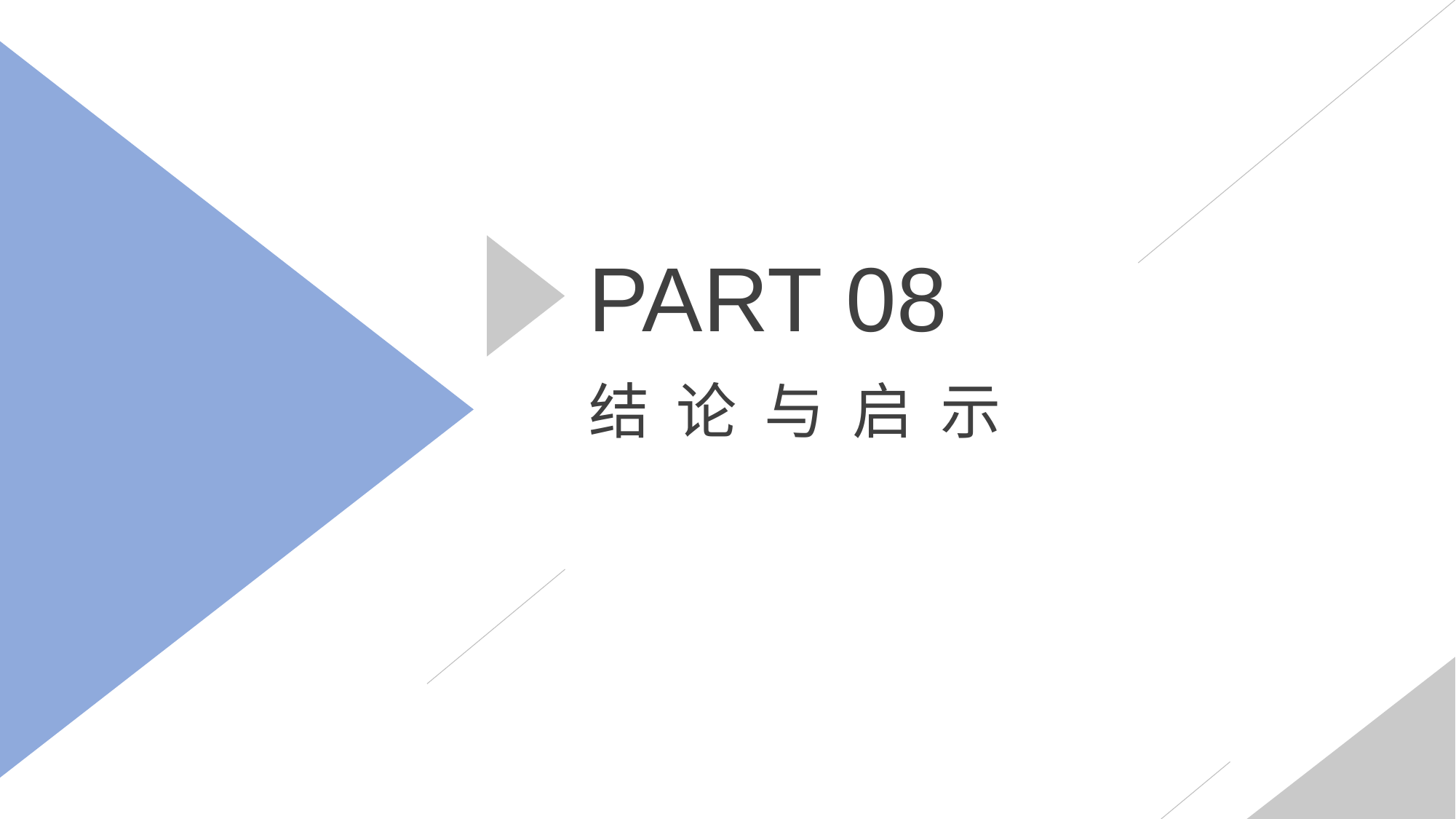

PART 08

结  论  与  启  示